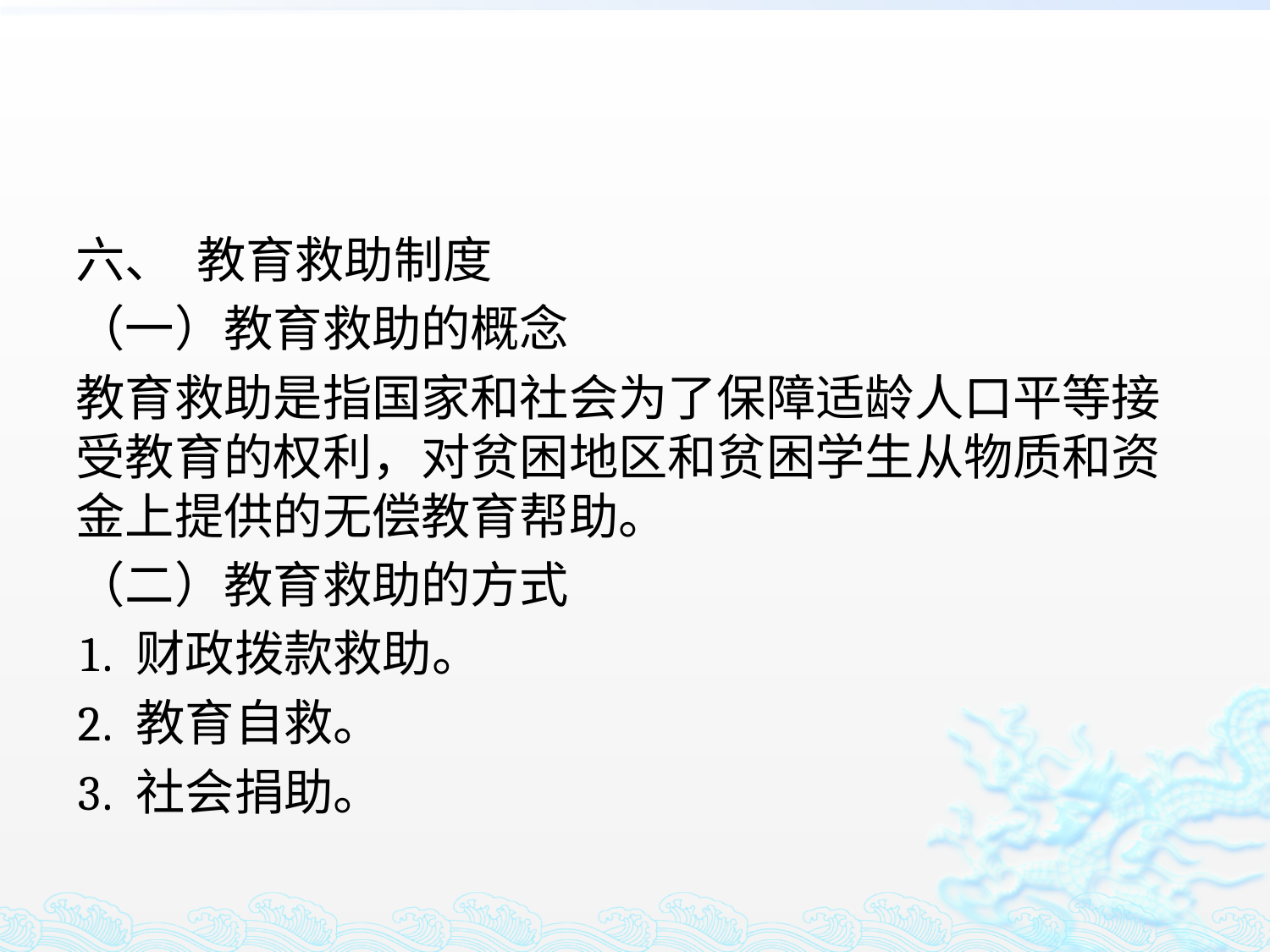

#
六、  教育救助制度
（一）教育救助的概念
教育救助是指国家和社会为了保障适龄人口平等接受教育的权利，对贫困地区和贫困学生从物质和资金上提供的无偿教育帮助。
（二）教育救助的方式
1. 财政拨款救助。
2. 教育自救。
3. 社会捐助。